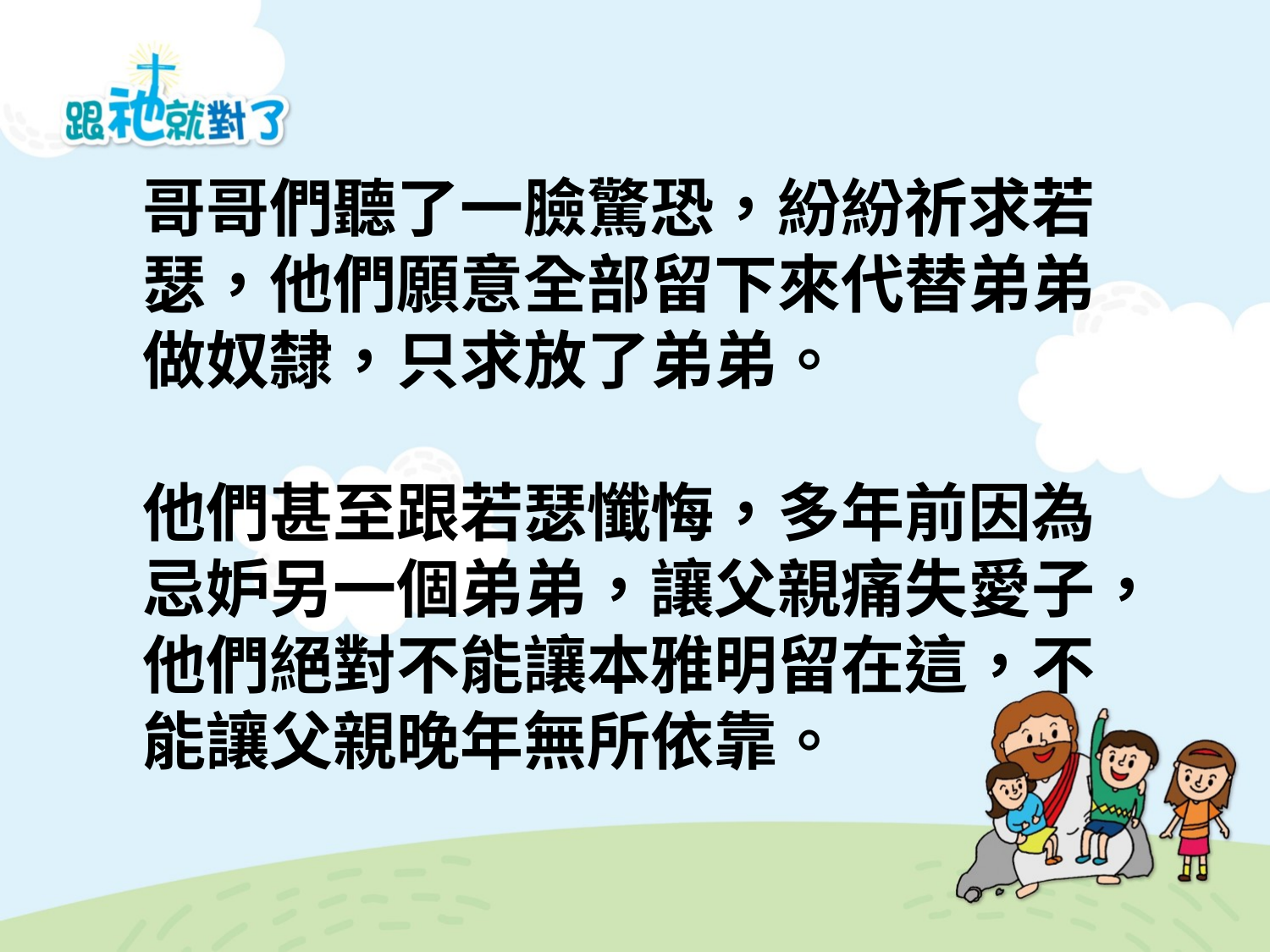

哥哥們聽了一臉驚恐，紛紛祈求若瑟，他們願意全部留下來代替弟弟做奴隸，只求放了弟弟。

他們甚至跟若瑟懺悔，多年前因為忌妒另一個弟弟，讓父親痛失愛子，他們絕對不能讓本雅明留在這，不能讓父親晚年無所依靠。